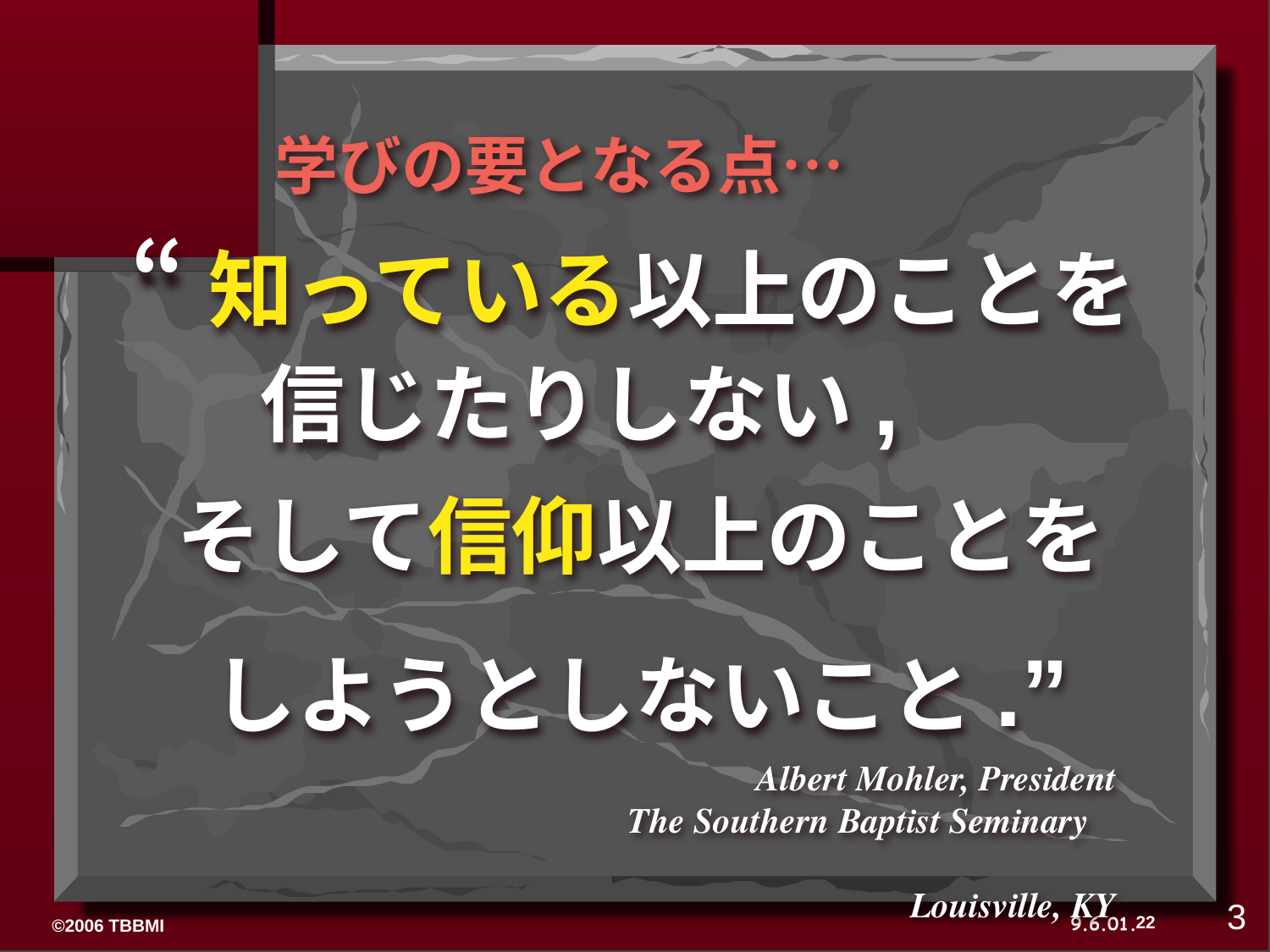

学びの要となる点…
“知っている以上のことを
信じたりしない,
そして信仰以上のことを
しようとしないこと.”
       Albert Mohler, President
The Southern Baptist Seminary                                                         Louisville, KY

3

22